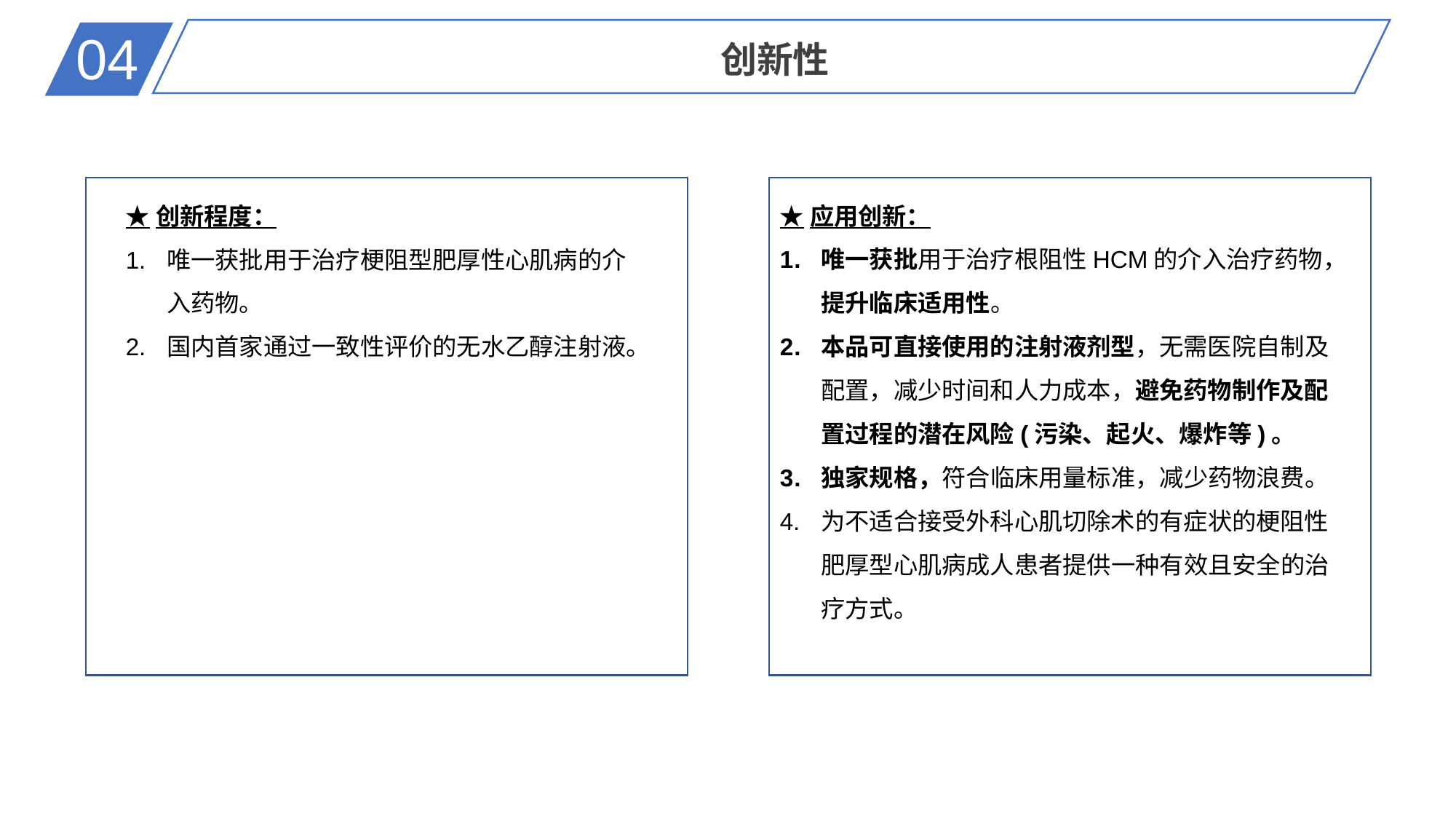

04

创新性

★创新程度：
唯一获批用于治疗梗阻型肥厚性心肌病的介入药物。
国内首家通过一致性评价的无水乙醇注射液。
★应用创新：
唯一获批用于治疗根阻性HCM的介入治疗药物，提升临床适用性。
本品可直接使用的注射液剂型，无需医院自制及配置，减少时间和人力成本，避免药物制作及配置过程的潜在风险(污染、起火、爆炸等)。
独家规格，符合临床用量标准，减少药物浪费。
为不适合接受外科心肌切除术的有症状的梗阻性肥厚型心肌病成人患者提供一种有效且安全的治疗方式。